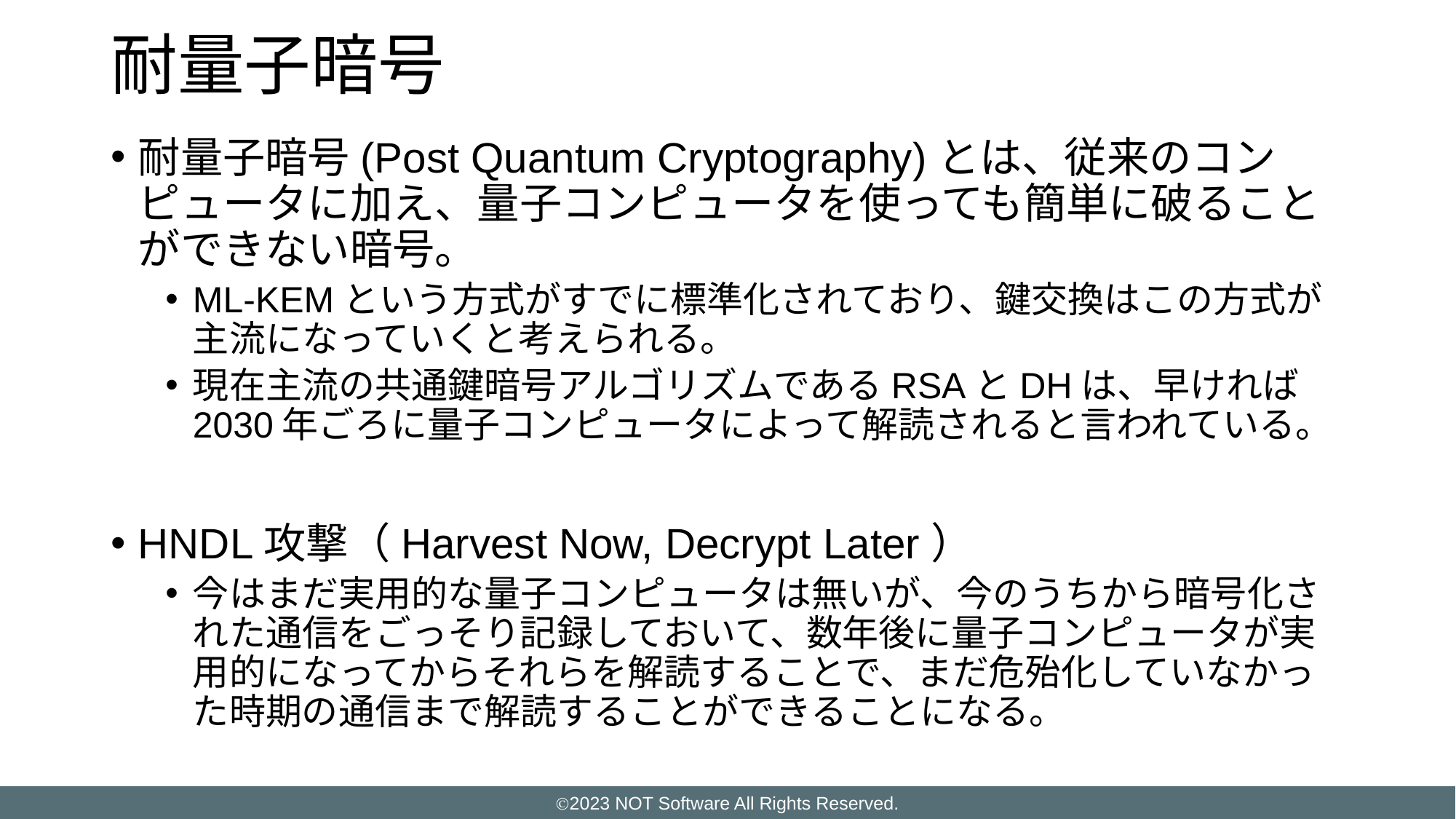

# 耐量子暗号
耐量子暗号(Post Quantum Cryptography)とは、従来のコンピュータに加え、量子コンピュータを使っても簡単に破ることができない暗号。
ML‑KEMという方式がすでに標準化されており、鍵交換はこの方式が主流になっていくと考えられる。
現在主流の共通鍵暗号アルゴリズムであるRSAとDHは、早ければ2030年ごろに量子コンピュータによって解読されると言われている。

HNDL攻撃（Harvest Now, Decrypt Later）
今はまだ実用的な量子コンピュータは無いが、今のうちから暗号化された通信をごっそり記録しておいて、数年後に量子コンピュータが実用的になってからそれらを解読することで、まだ危殆化していなかった時期の通信まで解読することができることになる。